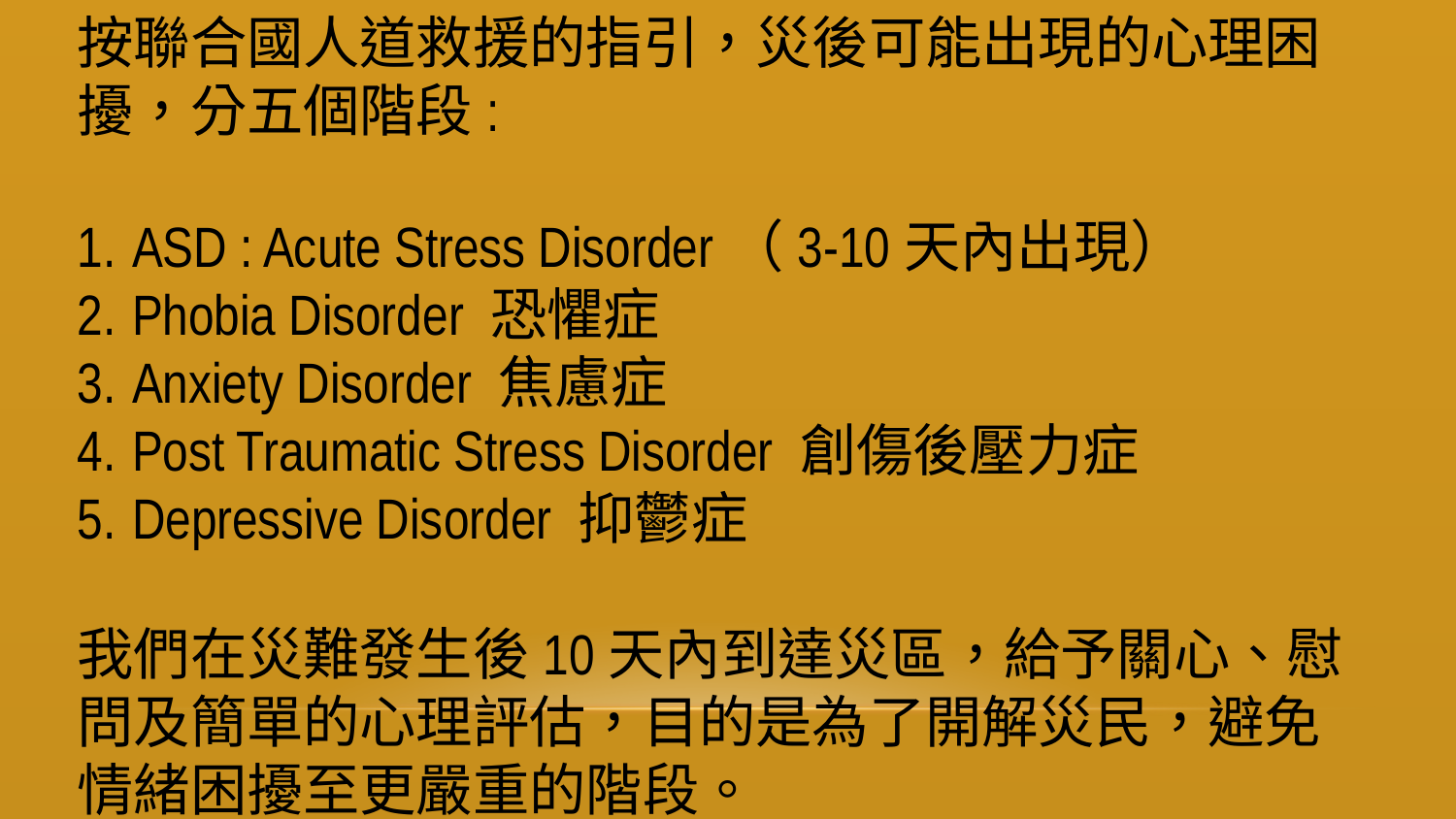

按聯合國人道救援的指引，災後可能出現的心理困擾，分五個階段:

ASD : Acute Stress Disorder（3-10天內出現）
Phobia Disorder 恐懼症
Anxiety Disorder 焦慮症
Post Traumatic Stress Disorder 創傷後壓力症
Depressive Disorder 抑鬱症

我們在災難發生後10天內到達災區，給予關心、慰問及簡單的心理評估，目的是為了開解災民，避免情緒困擾至更嚴重的階段。